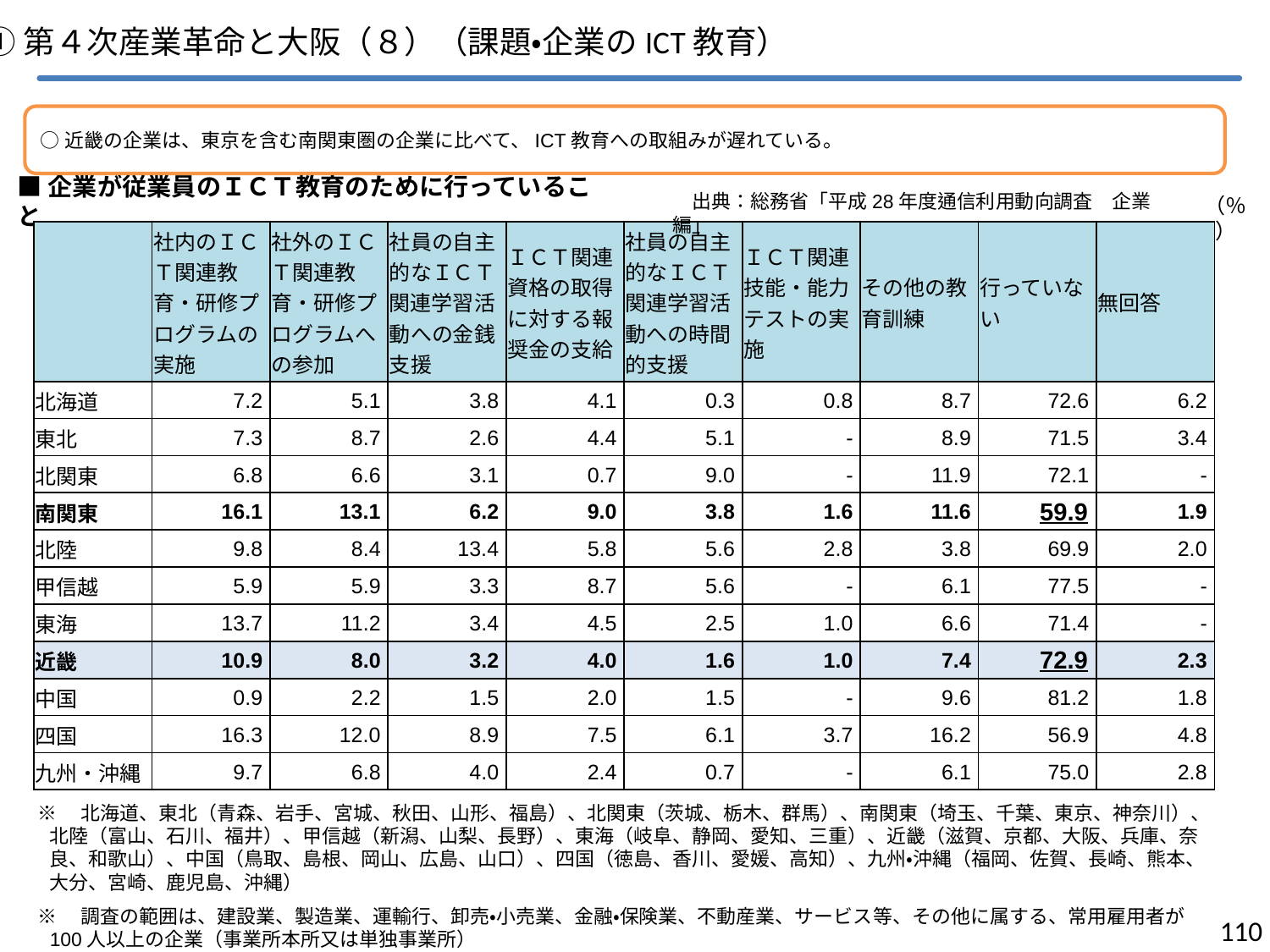

①第４次産業革命と大阪（８）（課題・企業のICT教育）
○近畿の企業は、東京を含む南関東圏の企業に比べて、ICT教育への取組みが遅れている。
■企業が従業員のＩＣＴ教育のために行っていること
　出典：総務省「平成28年度通信利用動向調査　企業編」
（％）
|  | 社内のＩＣＴ関連教育・研修プログラムの実施 | 社外のＩＣＴ関連教育・研修プログラムへの参加 | 社員の自主的なＩＣＴ関連学習活動への金銭支援 | ＩＣＴ関連資格の取得に対する報奨金の支給 | 社員の自主的なＩＣＴ関連学習活動への時間的支援 | ＩＣＴ関連技能・能力テストの実施 | その他の教育訓練 | 行っていない | 無回答 |
| --- | --- | --- | --- | --- | --- | --- | --- | --- | --- |
| 北海道 | 7.2 | 5.1 | 3.8 | 4.1 | 0.3 | 0.8 | 8.7 | 72.6 | 6.2 |
| 東北 | 7.3 | 8.7 | 2.6 | 4.4 | 5.1 | - | 8.9 | 71.5 | 3.4 |
| 北関東 | 6.8 | 6.6 | 3.1 | 0.7 | 9.0 | - | 11.9 | 72.1 | - |
| 南関東 | 16.1 | 13.1 | 6.2 | 9.0 | 3.8 | 1.6 | 11.6 | 59.9 | 1.9 |
| 北陸 | 9.8 | 8.4 | 13.4 | 5.8 | 5.6 | 2.8 | 3.8 | 69.9 | 2.0 |
| 甲信越 | 5.9 | 5.9 | 3.3 | 8.7 | 5.6 | - | 6.1 | 77.5 | - |
| 東海 | 13.7 | 11.2 | 3.4 | 4.5 | 2.5 | 1.0 | 6.6 | 71.4 | - |
| 近畿 | 10.9 | 8.0 | 3.2 | 4.0 | 1.6 | 1.0 | 7.4 | 72.9 | 2.3 |
| 中国 | 0.9 | 2.2 | 1.5 | 2.0 | 1.5 | - | 9.6 | 81.2 | 1.8 |
| 四国 | 16.3 | 12.0 | 8.9 | 7.5 | 6.1 | 3.7 | 16.2 | 56.9 | 4.8 |
| 九州・沖縄 | 9.7 | 6.8 | 4.0 | 2.4 | 0.7 | - | 6.1 | 75.0 | 2.8 |
※　北海道、東北（青森、岩手、宮城、秋田、山形、福島）、北関東（茨城、栃木、群馬）、南関東（埼玉、千葉、東京、神奈川）、北陸（富山、石川、福井）、甲信越（新潟、山梨、長野）、東海（岐阜、静岡、愛知、三重）、近畿（滋賀、京都、大阪、兵庫、奈良、和歌山）、中国（鳥取、島根、岡山、広島、山口）、四国（徳島、香川、愛媛、高知）、九州・沖縄（福岡、佐賀、長崎、熊本、大分、宮崎、鹿児島、沖縄）
※　調査の範囲は、建設業、製造業、運輸行、卸売・小売業、金融・保険業、不動産業、サービス等、その他に属する、常用雇用者が100人以上の企業（事業所本所又は単独事業所）
110